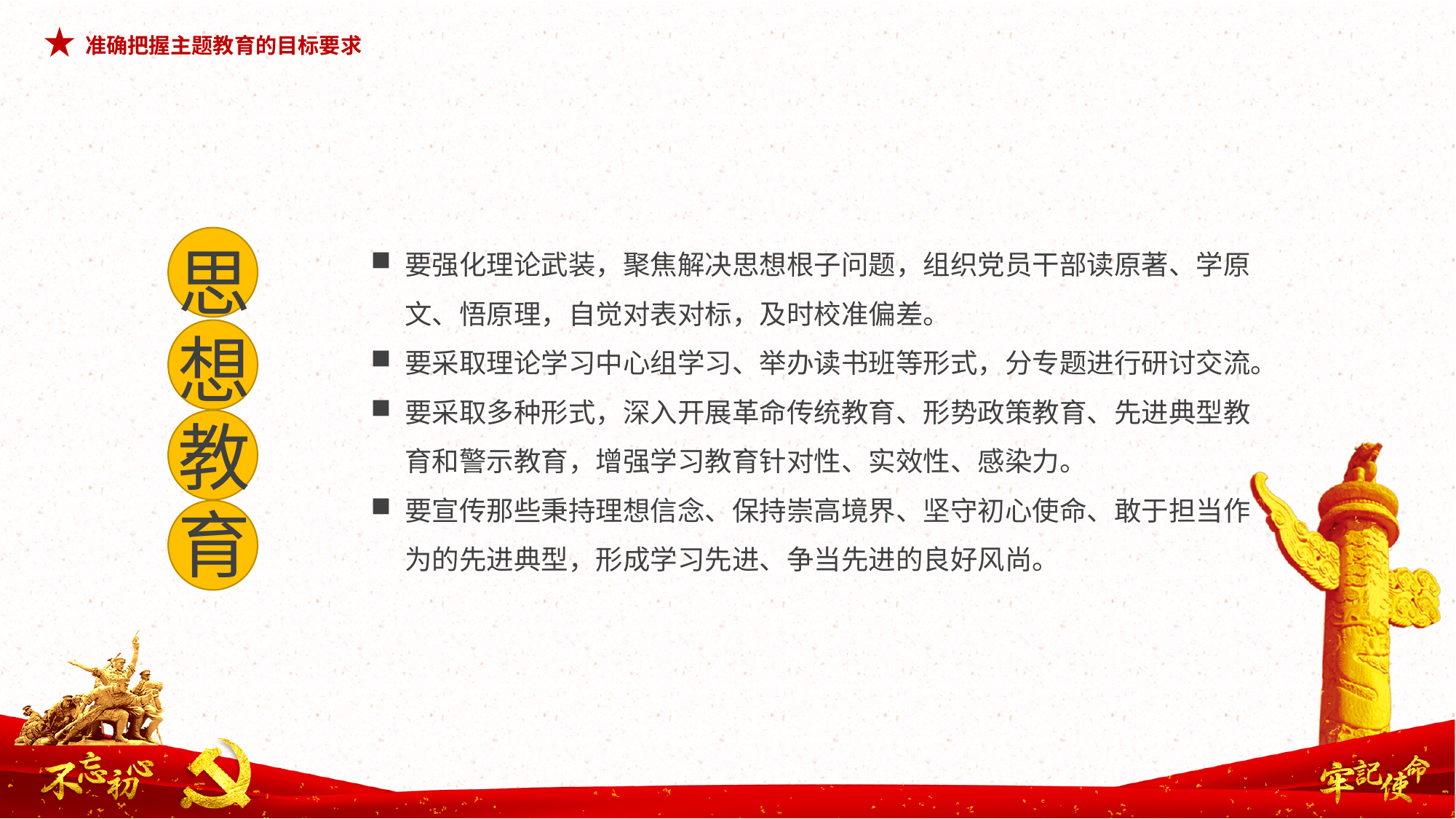

要强化理论武装，聚焦解决思想根子问题，组织党员干部读原著、学原文、悟原理，自觉对表对标，及时校准偏差。
要采取理论学习中心组学习、举办读书班等形式，分专题进行研讨交流。
要采取多种形式，深入开展革命传统教育、形势政策教育、先进典型教育和警示教育，增强学习教育针对性、实效性、感染力。
要宣传那些秉持理想信念、保持崇高境界、坚守初心使命、敢于担当作为的先进典型，形成学习先进、争当先进的良好风尚。

思想教育